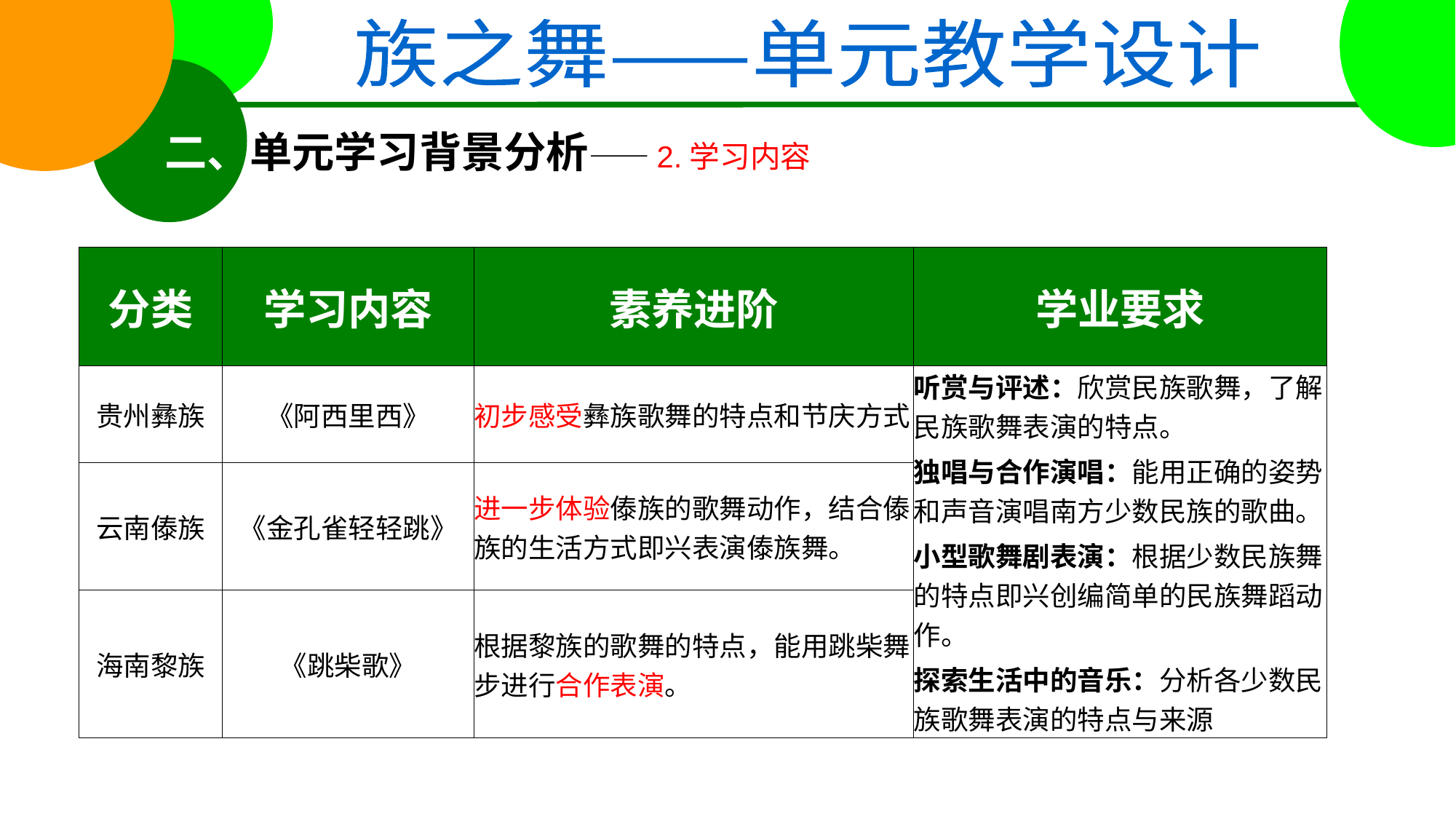

族之舞——单元教学设计

二、单元学习背景分析——2.学习内容
| 分类 | 学习内容 | 素养进阶 | 学业要求 |
| --- | --- | --- | --- |
| 贵州彝族 | 《阿西里西》 | 初步感受彝族歌舞的特点和节庆方式 | 听赏与评述：欣赏民族歌舞，了解民族歌舞表演的特点。 独唱与合作演唱：能用正确的姿势和声音演唱南方少数民族的歌曲。 小型歌舞剧表演：根据少数民族舞的特点即兴创编简单的民族舞蹈动作。 探索生活中的音乐：分析各少数民族歌舞表演的特点与来源 |
| 云南傣族 | 《金孔雀轻轻跳》 | 进一步体验傣族的歌舞动作，结合傣族的生活方式即兴表演傣族舞。 |  |
| 海南黎族 | 《跳柴歌》 | 根据黎族的歌舞的特点，能用跳柴舞步进行合作表演。 |  |